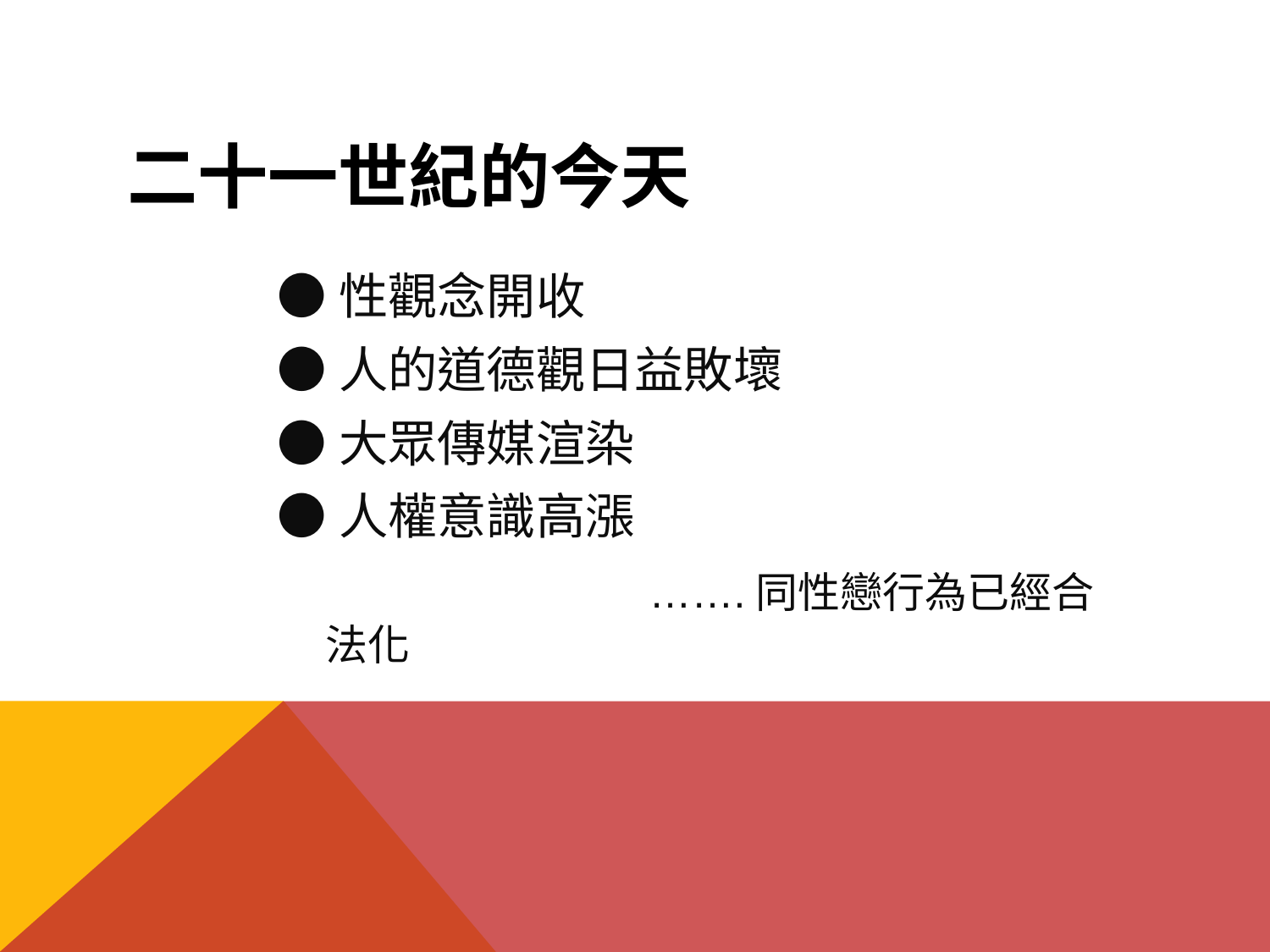

# 二十一世紀的今天
●性觀念開收
●人的道德觀日益敗壞
●大眾傳媒渲染
●人權意識高漲
                           …….同性戀行為已經合法化